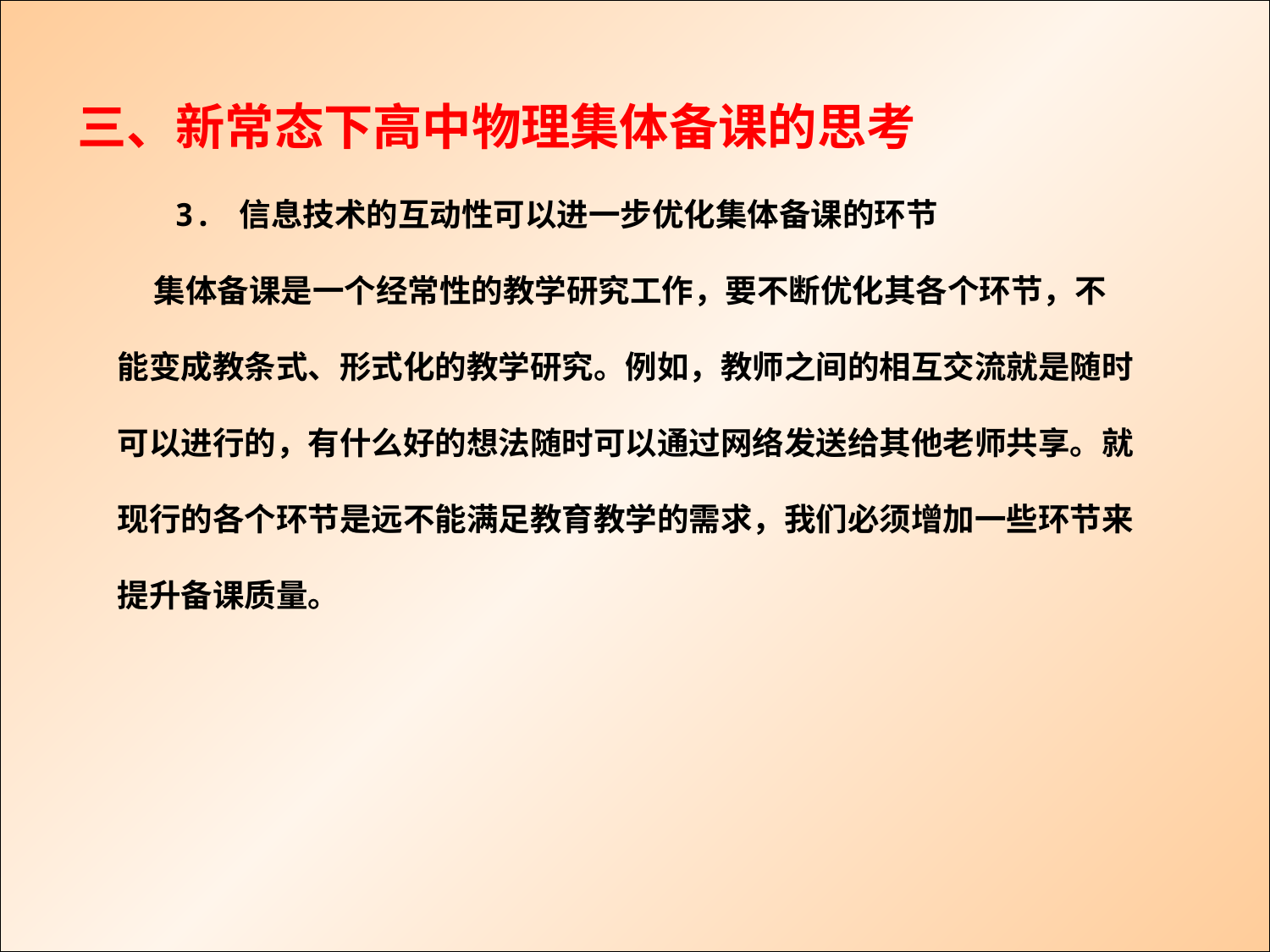

三、新常态下高中物理集体备课的思考
   3. 信息技术的互动性可以进一步优化集体备课的环节
    集体备课是一个经常性的教学研究工作，要不断优化其各个环节，不能变成教条式、形式化的教学研究。例如，教师之间的相互交流就是随时可以进行的，有什么好的想法随时可以通过网络发送给其他老师共享。就现行的各个环节是远不能满足教育教学的需求，我们必须增加一些环节来提升备课质量。